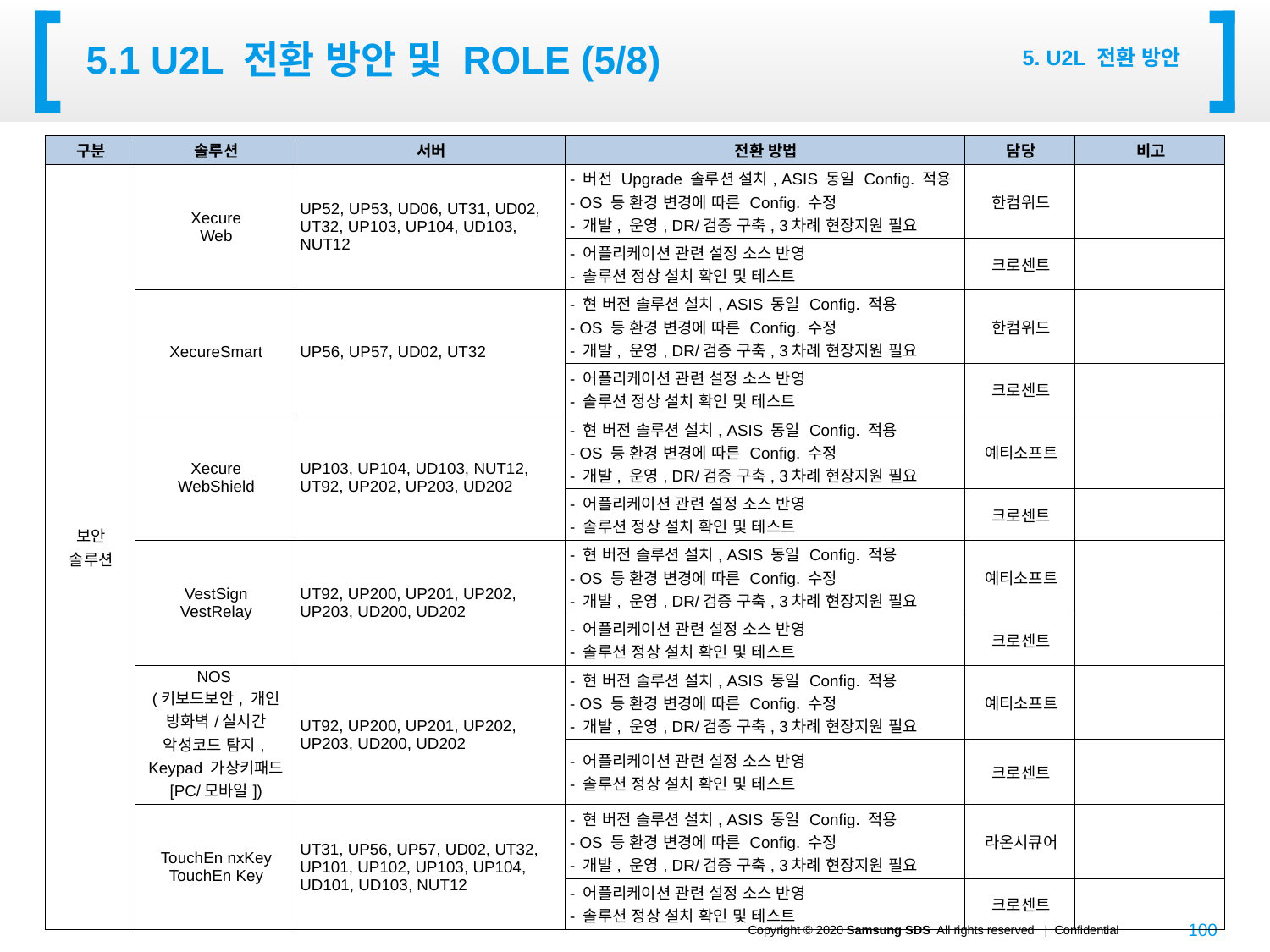

# 5.1 U2L 전환 방안 및 Role (5/8)
5. U2L 전환 방안
| 구분 | 솔루션 | 서버 | 전환 방법 | 담당 | 비고 |
| --- | --- | --- | --- | --- | --- |
| 보안 솔루션 | Xecure Web | UP52, UP53, UD06, UT31, UD02, UT32, UP103, UP104, UD103, NUT12 | - 버전 Upgrade 솔루션 설치, ASIS 동일 Config. 적용 - OS 등 환경 변경에 따른 Config. 수정 - 개발, 운영, DR/검증 구축, 3차례 현장지원 필요 | 한컴위드 |  |
|  |  |  | - 어플리케이션 관련 설정 소스 반영 - 솔루션 정상 설치 확인 및 테스트 | 크로센트 |  |
|  | XecureSmart | UP56, UP57, UD02, UT32 | - 현 버전 솔루션 설치, ASIS 동일 Config. 적용 - OS 등 환경 변경에 따른 Config. 수정 - 개발, 운영, DR/검증 구축, 3차례 현장지원 필요 | 한컴위드 |  |
|  |  |  | - 어플리케이션 관련 설정 소스 반영 - 솔루션 정상 설치 확인 및 테스트 | 크로센트 |  |
|  | Xecure WebShield | UP103, UP104, UD103, NUT12, UT92, UP202, UP203, UD202 | - 현 버전 솔루션 설치, ASIS 동일 Config. 적용 - OS 등 환경 변경에 따른 Config. 수정 - 개발, 운영, DR/검증 구축, 3차례 현장지원 필요 | 예티소프트 |  |
|  |  |  | - 어플리케이션 관련 설정 소스 반영 - 솔루션 정상 설치 확인 및 테스트 | 크로센트 |  |
|  | VestSign VestRelay | UT92, UP200, UP201, UP202, UP203, UD200, UD202 | - 현 버전 솔루션 설치, ASIS 동일 Config. 적용 - OS 등 환경 변경에 따른 Config. 수정 - 개발, 운영, DR/검증 구축, 3차례 현장지원 필요 | 예티소프트 |  |
|  |  |  | - 어플리케이션 관련 설정 소스 반영 - 솔루션 정상 설치 확인 및 테스트 | 크로센트 |  |
|  | NOS (키보드보안, 개인 방화벽/실시간 악성코드 탐지, Keypad 가상키패드 [PC/모바일]) | UT92, UP200, UP201, UP202, UP203, UD200, UD202 | - 현 버전 솔루션 설치, ASIS 동일 Config. 적용 - OS 등 환경 변경에 따른 Config. 수정 - 개발, 운영, DR/검증 구축, 3차례 현장지원 필요 | 예티소프트 |  |
|  |  |  | - 어플리케이션 관련 설정 소스 반영 - 솔루션 정상 설치 확인 및 테스트 | 크로센트 |  |
|  | TouchEn nxKey TouchEn Key | UT31, UP56, UP57, UD02, UT32, UP101, UP102, UP103, UP104, UD101, UD103, NUT12 | - 현 버전 솔루션 설치, ASIS 동일 Config. 적용 - OS 등 환경 변경에 따른 Config. 수정 - 개발, 운영, DR/검증 구축, 3차례 현장지원 필요 | 라온시큐어 |  |
|  |  |  | - 어플리케이션 관련 설정 소스 반영 - 솔루션 정상 설치 확인 및 테스트 | 크로센트 |  |